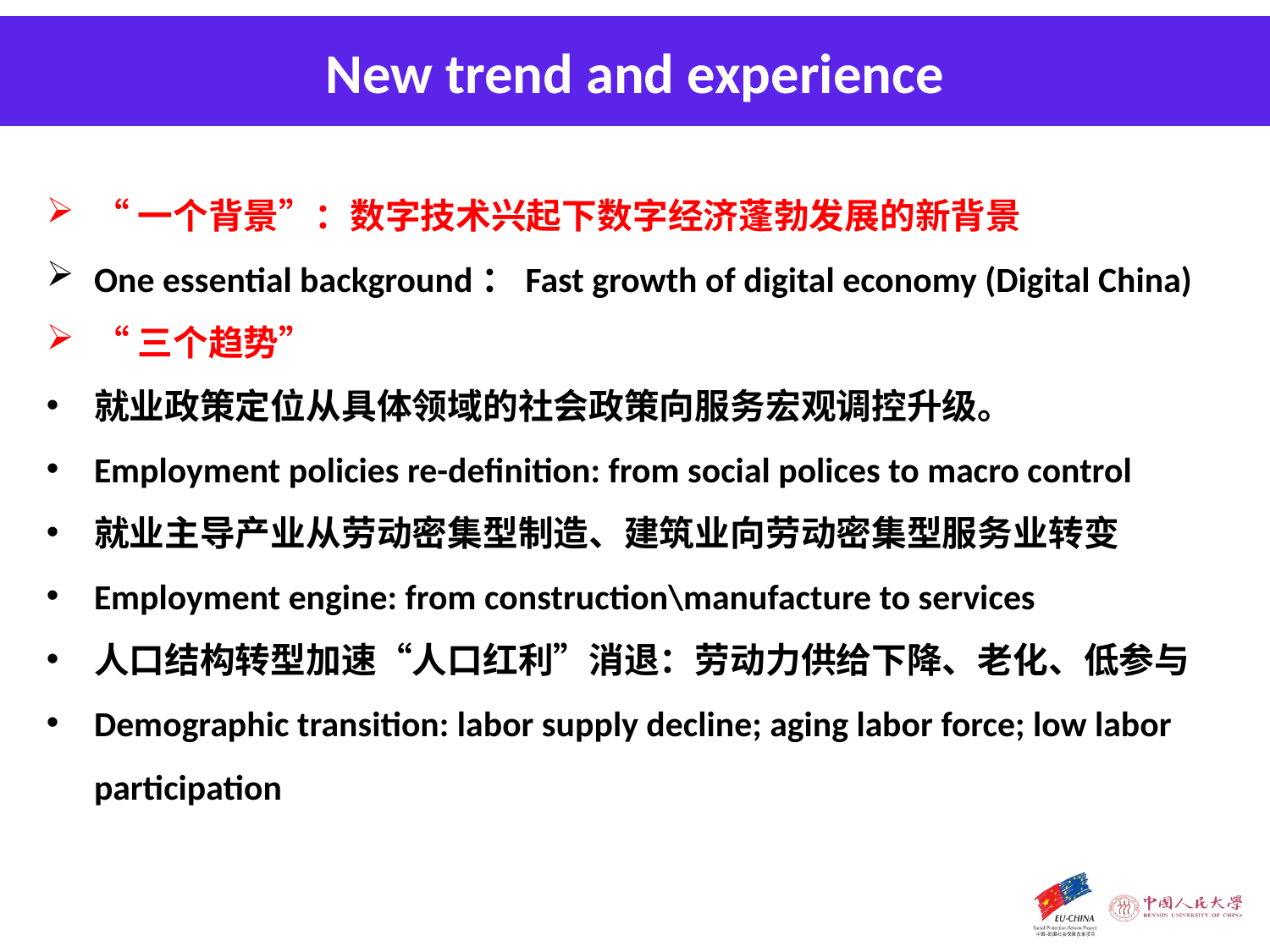

New trend and experience
“一个背景”：数字技术兴起下数字经济蓬勃发展的新背景
One essential background：Fast growth of digital economy (Digital China)
“三个趋势”
就业政策定位从具体领域的社会政策向服务宏观调控升级。
Employment policies re-definition: from social polices to macro control
就业主导产业从劳动密集型制造、建筑业向劳动密集型服务业转变
Employment engine: from construction\manufacture to services
人口结构转型加速“人口红利”消退：劳动力供给下降、老化、低参与
Demographic transition: labor supply decline; aging labor force; low labor participation